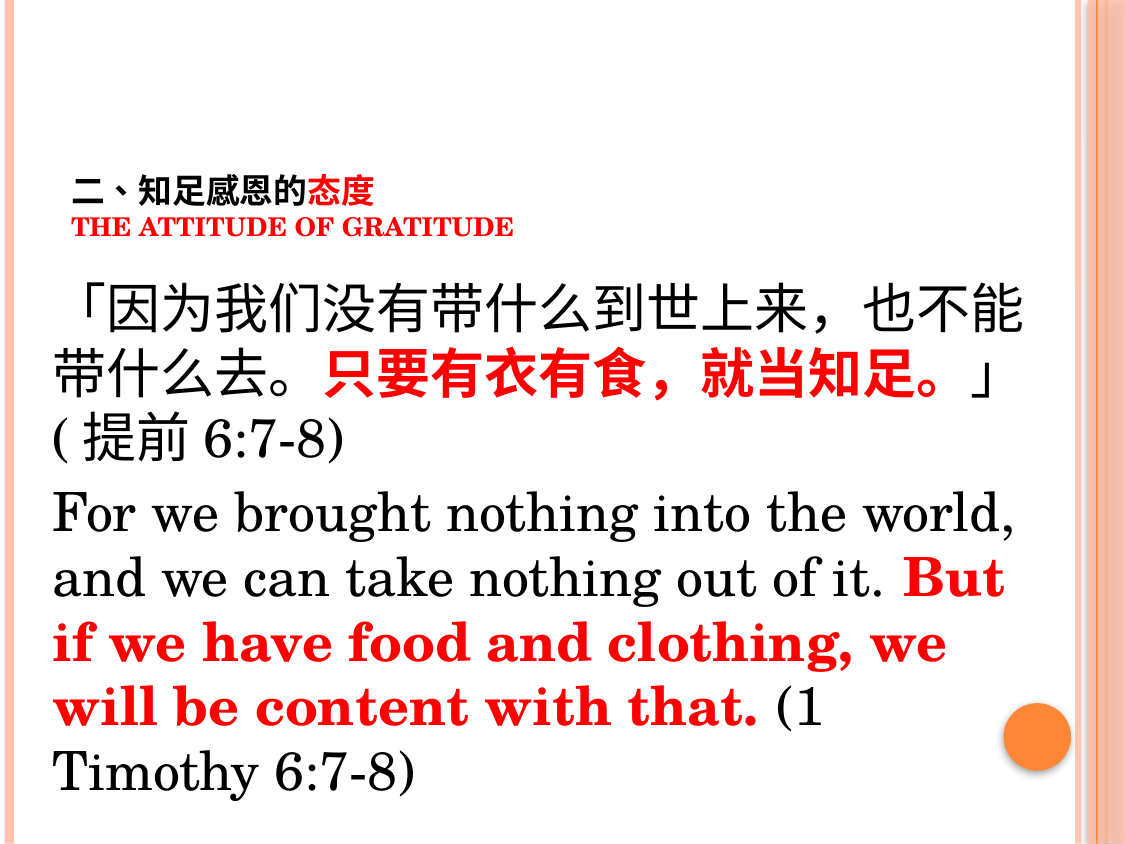

# 二、知足感恩的态度 The Attitude of Gratitude
「因为我们没有带什么到世上来，也不能带什么去。只要有衣有食，就当知足。」(提前6:7-8)
For we brought nothing into the world, and we can take nothing out of it. But if we have food and clothing, we will be content with that. (1 Timothy 6:7-8)